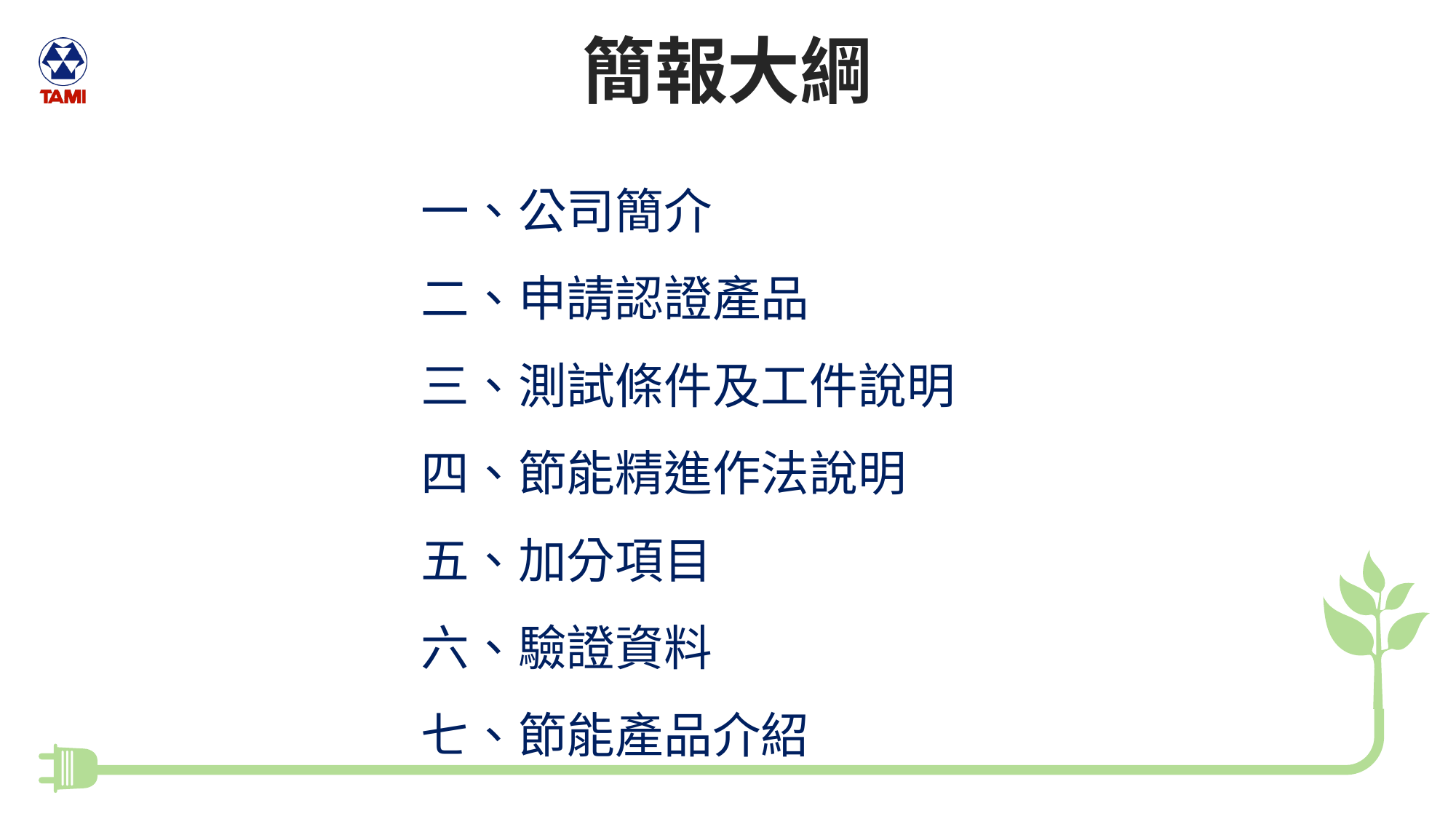

簡報大綱
一、公司簡介
二、申請認證產品
三、測試條件及工件說明
四、節能精進作法說明
五、加分項目
六、驗證資料
七、節能產品介紹